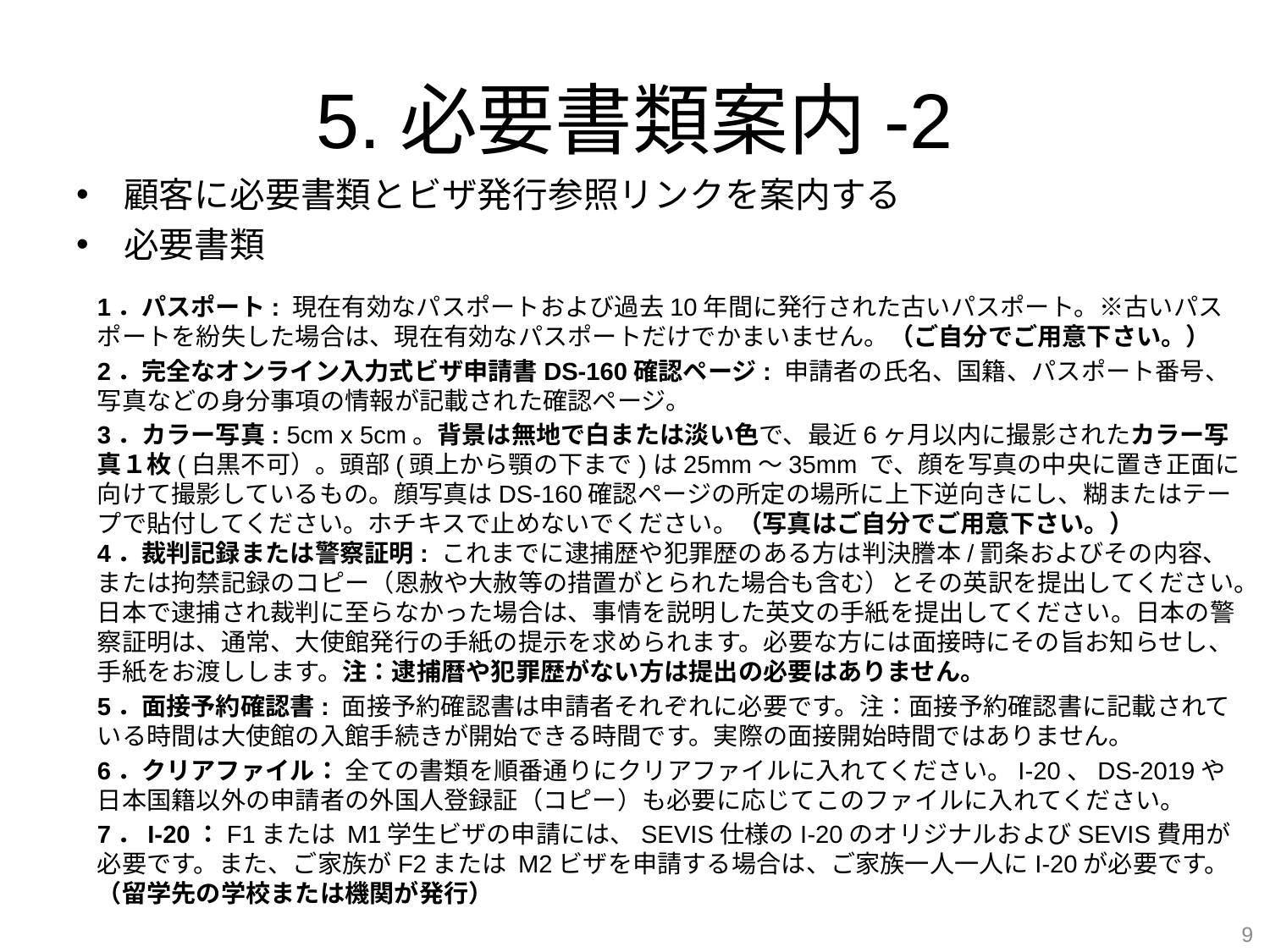

# 5.必要書類案内-2
顧客に必要書類とビザ発行参照リンクを案内する
必要書類
1．パスポート: 現在有効なパスポートおよび過去10年間に発行された古いパスポート。※古いパスポートを紛失した場合は、現在有効なパスポートだけでかまいません。（ご自分でご用意下さい。）
2．完全なオンライン入力式ビザ申請書DS-160確認ページ: 申請者の氏名、国籍、パスポート番号、写真などの身分事項の情報が記載された確認ページ。
3．カラー写真: 5cm x 5cm。背景は無地で白または淡い色で、最近6ヶ月以内に撮影されたカラー写真１枚(白黒不可）。頭部(頭上から顎の下まで)は25mm〜35mm で、顔を写真の中央に置き正面に向けて撮影しているもの。顔写真はDS-160確認ページの所定の場所に上下逆向きにし、糊またはテープで貼付してください。ホチキスで止めないでください。（写真はご自分でご用意下さい。）
4．裁判記録または警察証明: これまでに逮捕歴や犯罪歴のある方は判決謄本/罰条およびその内容、または拘禁記録のコピー（恩赦や大赦等の措置がとられた場合も含む）とその英訳を提出してください。日本で逮捕され裁判に至らなかった場合は、事情を説明した英文の手紙を提出してください。日本の警察証明は、通常、大使館発行の手紙の提示を求められます。必要な方には面接時にその旨お知らせし、手紙をお渡しします。注：逮捕暦や犯罪歴がない方は提出の必要はありません。
5．面接予約確認書: 面接予約確認書は申請者それぞれに必要です。注：面接予約確認書に記載されている時間は大使館の入館手続きが開始できる時間です。実際の面接開始時間ではありません。
6．クリアファイル： 全ての書類を順番通りにクリアファイルに入れてください。I-20、DS-2019や日本国籍以外の申請者の外国人登録証（コピー）も必要に応じてこのファイルに入れてください。
7．I-20：F1または M1学生ビザの申請には、SEVIS仕様のI-20のオリジナルおよびSEVIS費用が必要です。また、ご家族がF2または M2ビザを申請する場合は、ご家族一人一人にI-20が必要です。（留学先の学校または機関が発行）
9